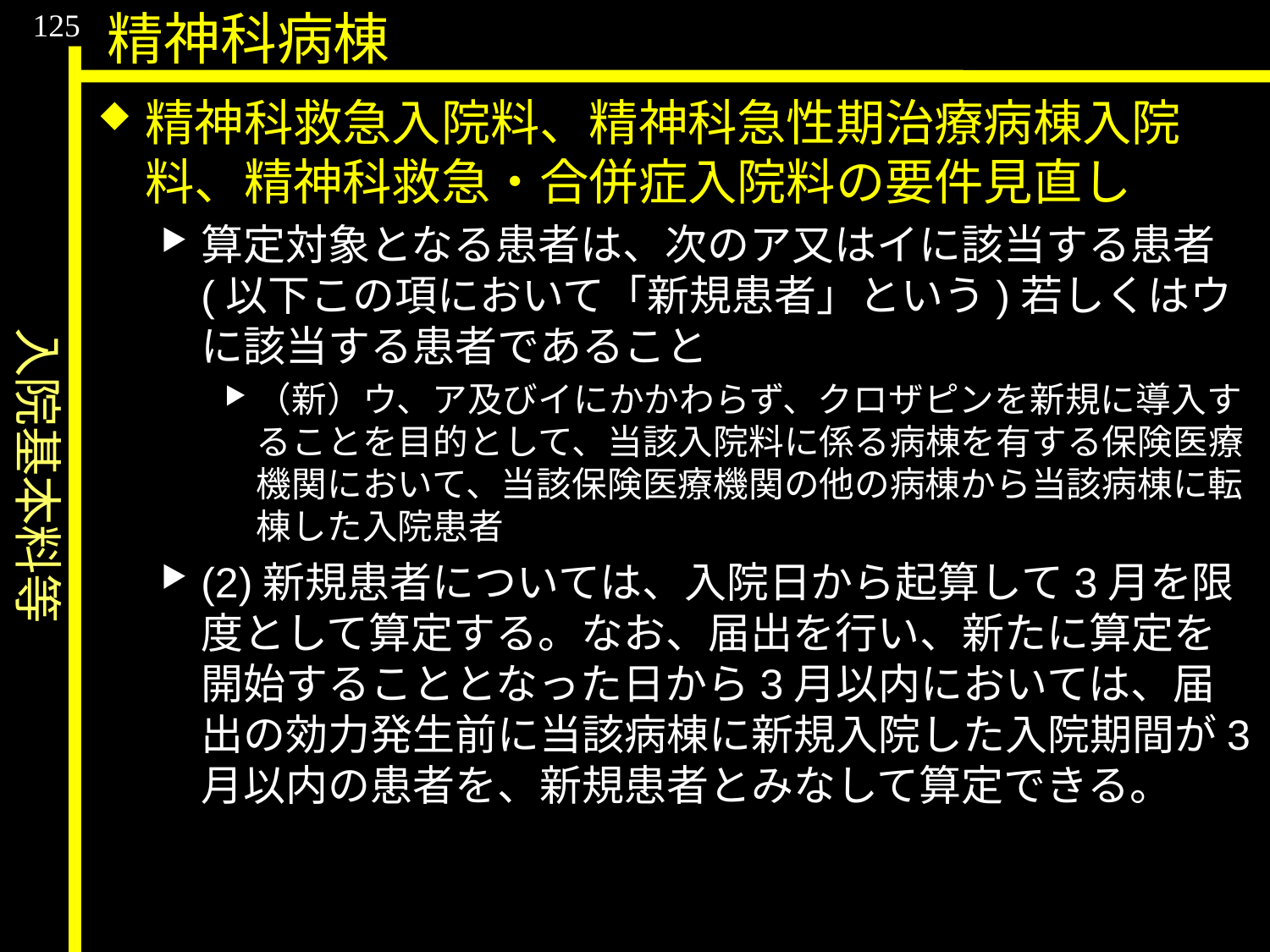

入院基本料等
125
精神科病棟

精神科救急入院料、精神科急性期治療病棟入院料、精神科救急・合併症入院料の要件見直し
算定対象となる患者は、次のア又はイに該当する患者(以下この項において「新規患者」という)若しくはウに該当する患者であること
（新）ウ、ア及びイにかかわらず、クロザピンを新規に導入することを目的として、当該入院料に係る病棟を有する保険医療機関において、当該保険医療機関の他の病棟から当該病棟に転棟した入院患者
(2)新規患者については、入院日から起算して3月を限度として算定する。なお、届出を行い、新たに算定を開始することとなった日から3月以内においては、届出の効力発生前に当該病棟に新規入院した入院期間が3月以内の患者を、新規患者とみなして算定できる。